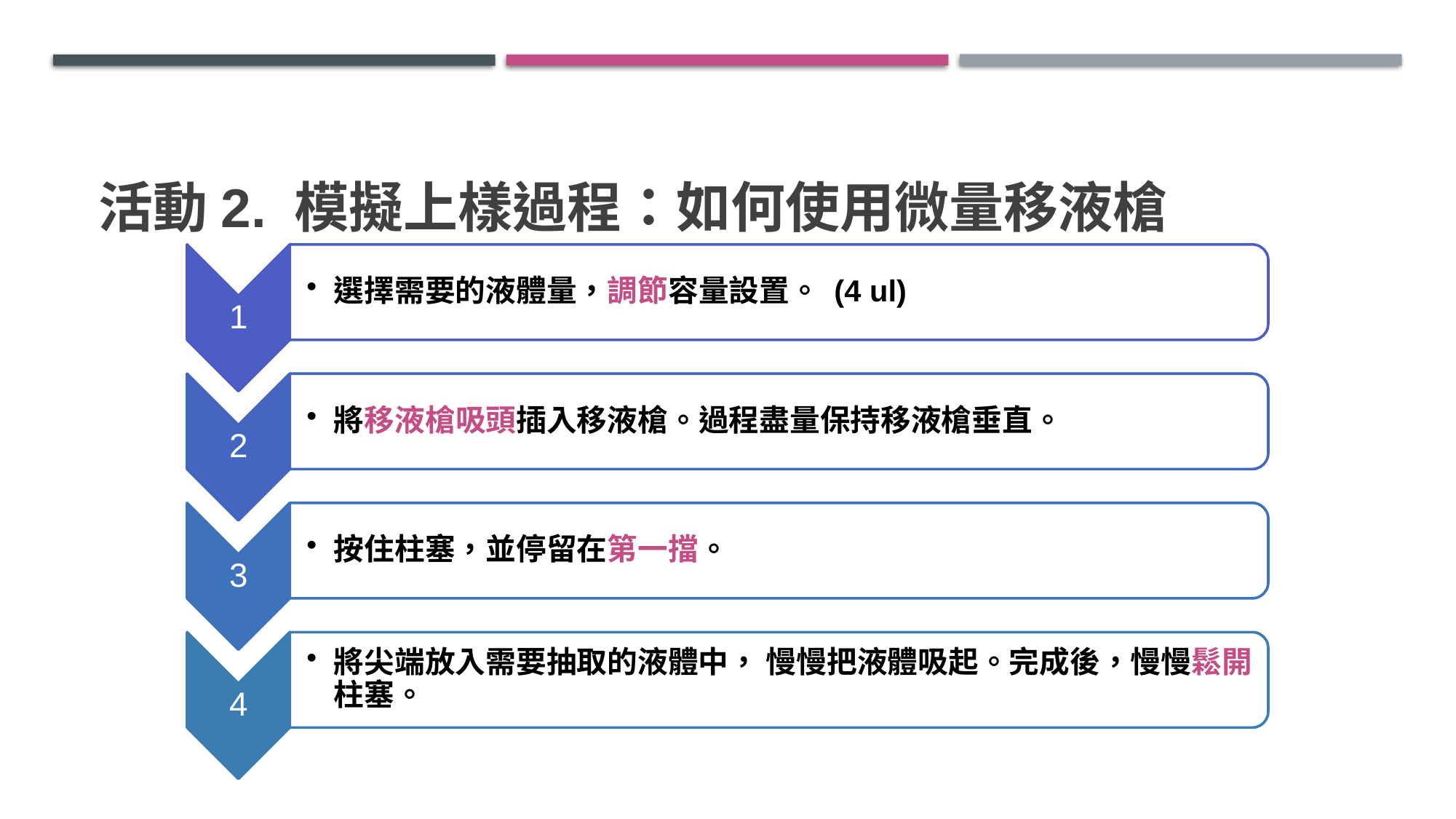

活動2. 模擬上樣過程：如何使用微量移液槍
1
選擇需要的液體量，調節容量設置。 (4 ul)
2
將移液槍吸頭插入移液槍。過程盡量保持移液槍垂直。
3
按住柱塞，並停留在第一擋。
4
將尖端放入需要抽取的液體中， 慢慢把液體吸起。完成後，慢慢鬆開柱塞。